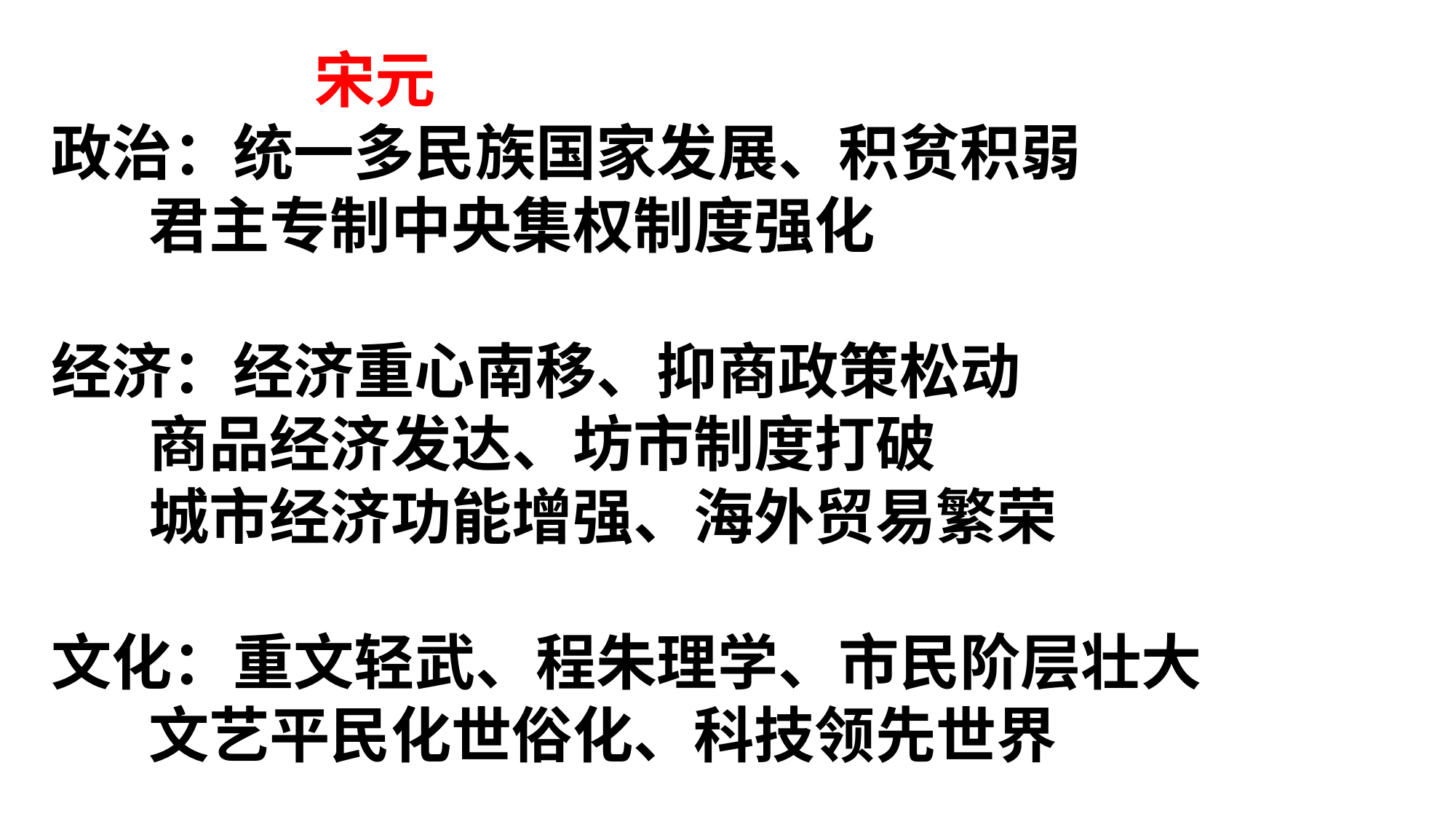

宋元
政治：统一多民族国家发展、积贫积弱
      君主专制中央集权制度强化

经济：经济重心南移、抑商政策松动
      商品经济发达、坊市制度打破
      城市经济功能增强、海外贸易繁荣

文化：重文轻武、程朱理学、市民阶层壮大
      文艺平民化世俗化、科技领先世界